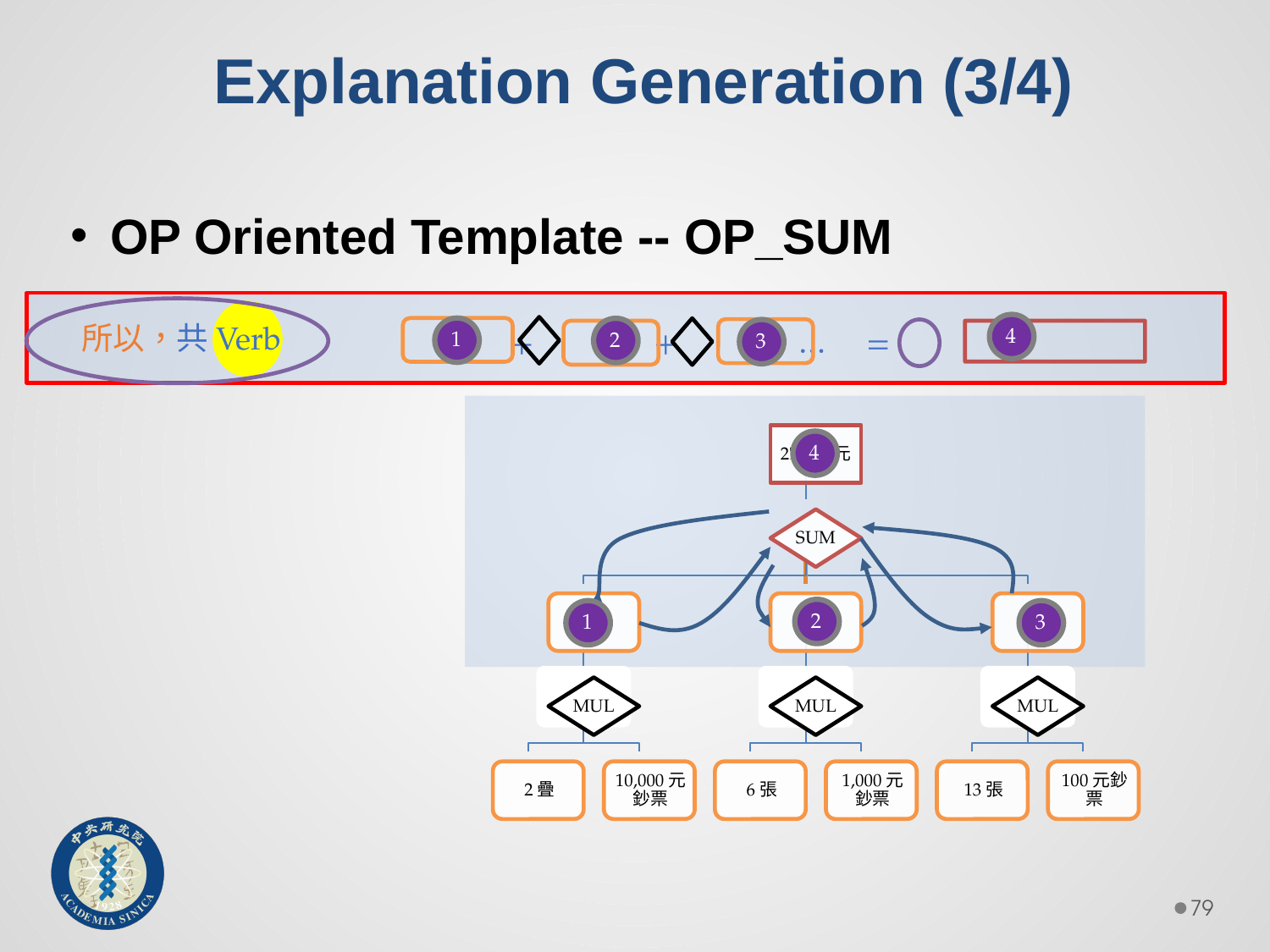

# Explanation Generation (3/4)
OP Oriented Template -- OP_SUM

所以，共Verb

4
              +               +               …     =

1

2

3

27,300元
SUM
20
MUL
2疊
10,000元鈔票
6,
MUL
6張
1,000元鈔票
1,3
MUL
13張
100元鈔票

4

2

1

3
79